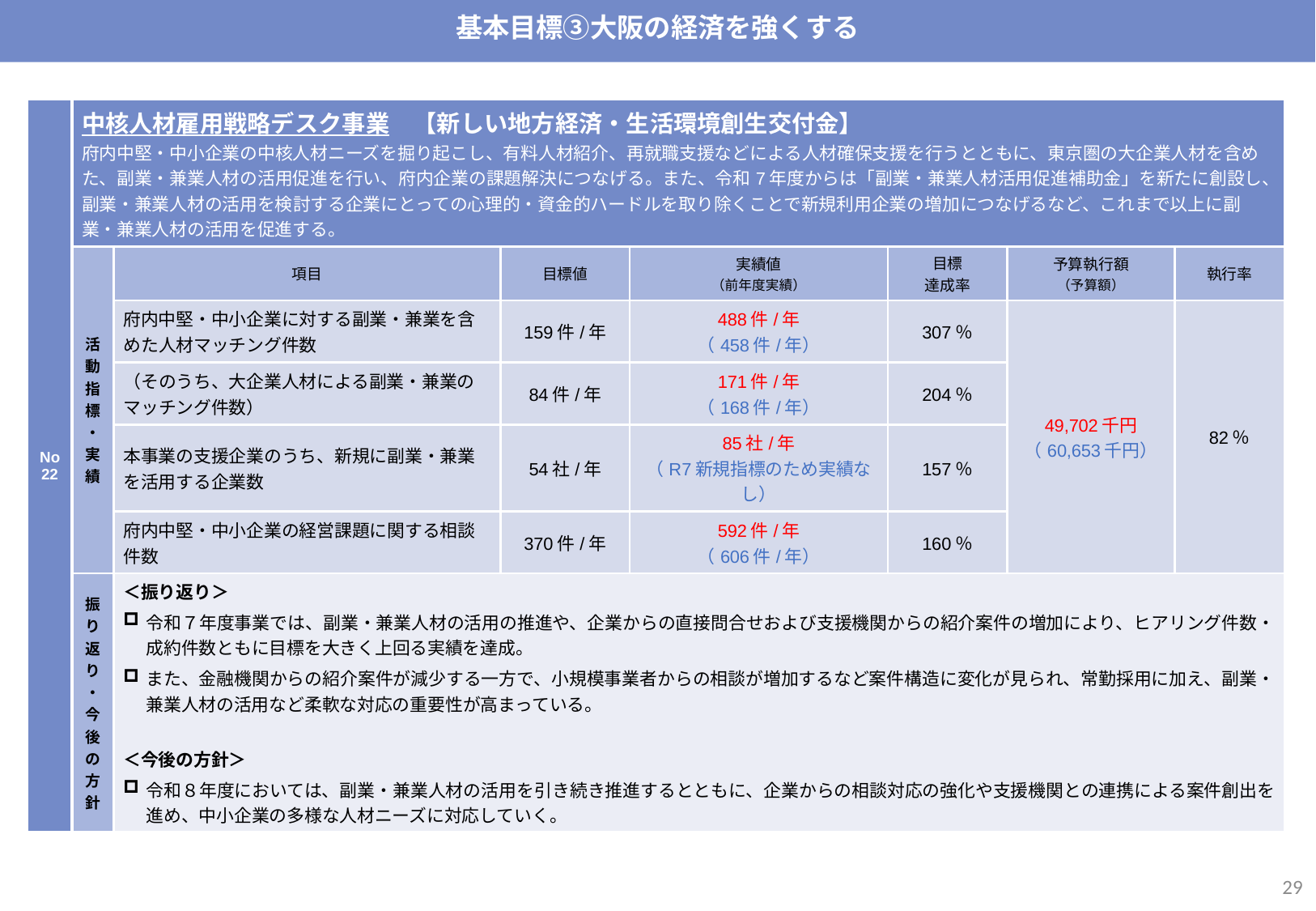

基本目標③大阪の経済を強くする
| No22 | 中核人材雇用戦略デスク事業　【新しい地方経済・生活環境創生交付金】 府内中堅・中小企業の中核人材ニーズを掘り起こし、有料人材紹介、再就職支援などによる人材確保支援を行うとともに、東京圏の大企業人材を含めた、副業・兼業人材の活用促進を行い、府内企業の課題解決につなげる。また、令和7年度からは「副業・兼業人材活用促進補助金」を新たに創設し、副業・兼業人材の活用を検討する企業にとっての心理的・資金的ハードルを取り除くことで新規利用企業の増加につなげるなど、これまで以上に副業・兼業人材の活用を促進する。 |  |  |  |  | 東京圏等への経済機能の流出に歯止めをかけ、大阪産業の高度化及び活性化を図るため、大阪府や国の立地優遇制度など大阪の投資魅力の発信・PRなどにより、府内での再投資及び国内外からの企業立地の促進に向けて取り組む。 |  |
| --- | --- | --- | --- | --- | --- | --- | --- |
|  | 活動指標・実績 | 項目 | 目標値 | 実績値 （前年度実績） | 目標 達成率 | 予算執行額 （予算額） | 執行率 |
|  |  | 府内中堅・中小企業に対する副業・兼業を含めた人材マッチング件数 | 159件/年 | 488件/年 （458件/年） | 307％ | 49,702千円 （60,653千円） | 82％ |
|  |  | （そのうち、大企業人材による副業・兼業のマッチング件数） | 84件/年 | 171件/年 （168件/年） | 204％ |  |  |
|  |  | 本事業の支援企業のうち、新規に副業・兼業を活用する企業数 | 54社/年 | 85社/年 （R7新規指標のため実績なし） | 157％ |  |  |
|  |  | 府内中堅・中小企業の経営課題に関する相談件数 | 370件/年 | 592件/年 （606件/年） | 160％ |  |  |
|  | 振り返り・今後の方針 | ＜振り返り＞ 令和７年度事業では、副業・兼業人材の活用の推進や、企業からの直接問合せおよび支援機関からの紹介案件の増加により、ヒアリング件数・成約件数ともに目標を大きく上回る実績を達成。 また、金融機関からの紹介案件が減少する一方で、小規模事業者からの相談が増加するなど案件構造に変化が見られ、常勤採用に加え、副業・兼業人材の活用など柔軟な対応の重要性が高まっている。 ＜今後の方針＞ 令和８年度においては、副業・兼業人材の活用を引き続き推進するとともに、企業からの相談対応の強化や支援機関との連携による案件創出を進め、中小企業の多様な人材ニーズに対応していく。 |  |  |  |  |  |
29